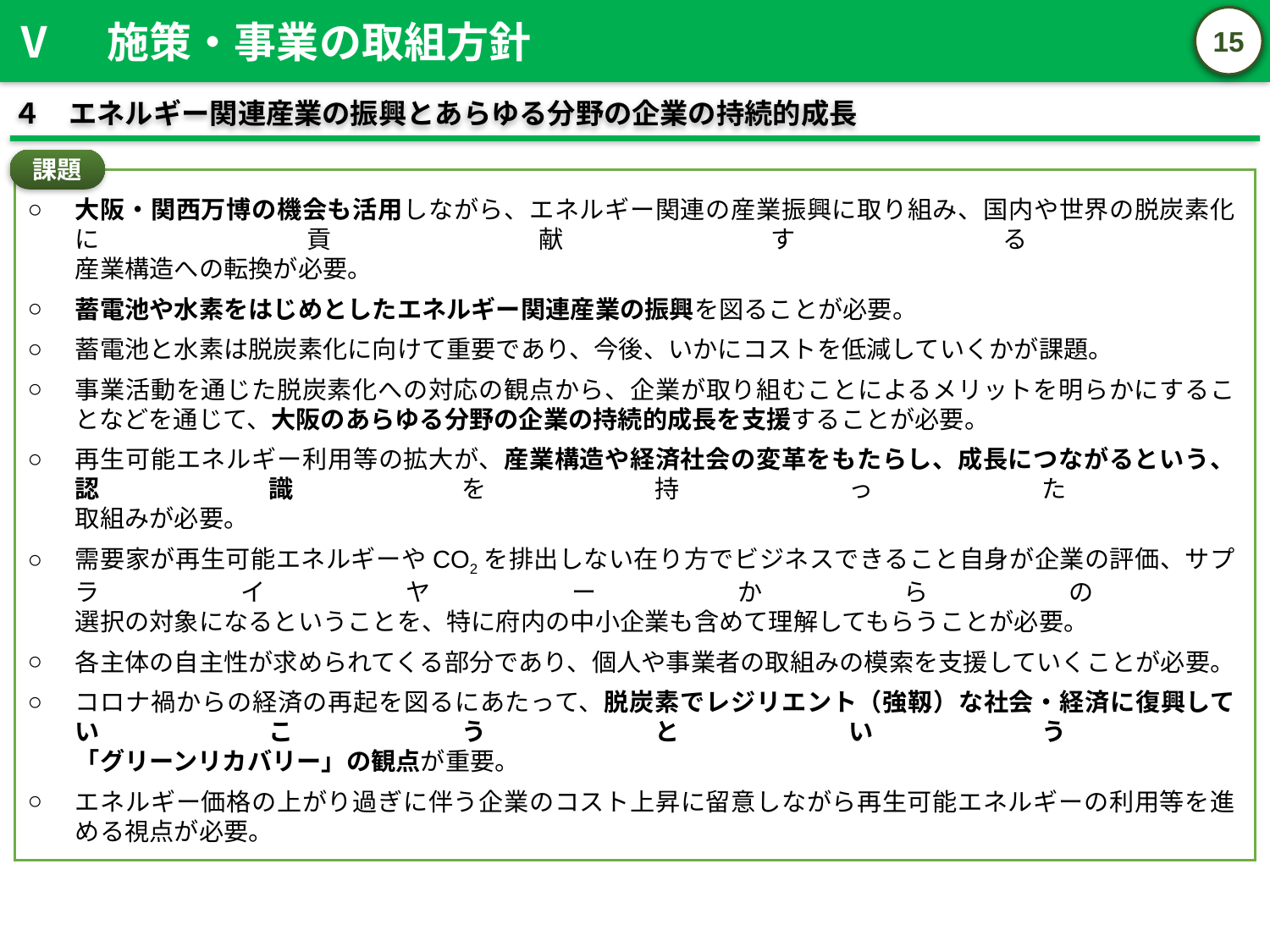

Ⅴ　施策・事業の取組方針
15
４　エネルギー関連産業の振興とあらゆる分野の企業の持続的成長

課題
大阪・関西万博の機会も活用しながら、エネルギー関連の産業振興に取り組み、国内や世界の脱炭素化に貢献する
産業構造への転換が必要。
蓄電池や水素をはじめとしたエネルギー関連産業の振興を図ることが必要。
蓄電池と水素は脱炭素化に向けて重要であり、今後、いかにコストを低減していくかが課題。
事業活動を通じた脱炭素化への対応の観点から、企業が取り組むことによるメリットを明らかにすることなどを通じて、大阪のあらゆる分野の企業の持続的成長を支援することが必要。
再生可能エネルギー利用等の拡大が、産業構造や経済社会の変革をもたらし、成長につながるという、認識を持った
取組みが必要。
需要家が再生可能エネルギーやCO2を排出しない在り方でビジネスできること自身が企業の評価、サプライヤーからの
選択の対象になるということを、特に府内の中小企業も含めて理解してもらうことが必要。
各主体の自主性が求められてくる部分であり、個人や事業者の取組みの模索を支援していくことが必要。
コロナ禍からの経済の再起を図るにあたって、脱炭素でレジリエント（強靱）な社会・経済に復興していこうという
「グリーンリカバリー」の観点が重要。
エネルギー価格の上がり過ぎに伴う企業のコスト上昇に留意しながら再生可能エネルギーの利用等を進める視点が必要。